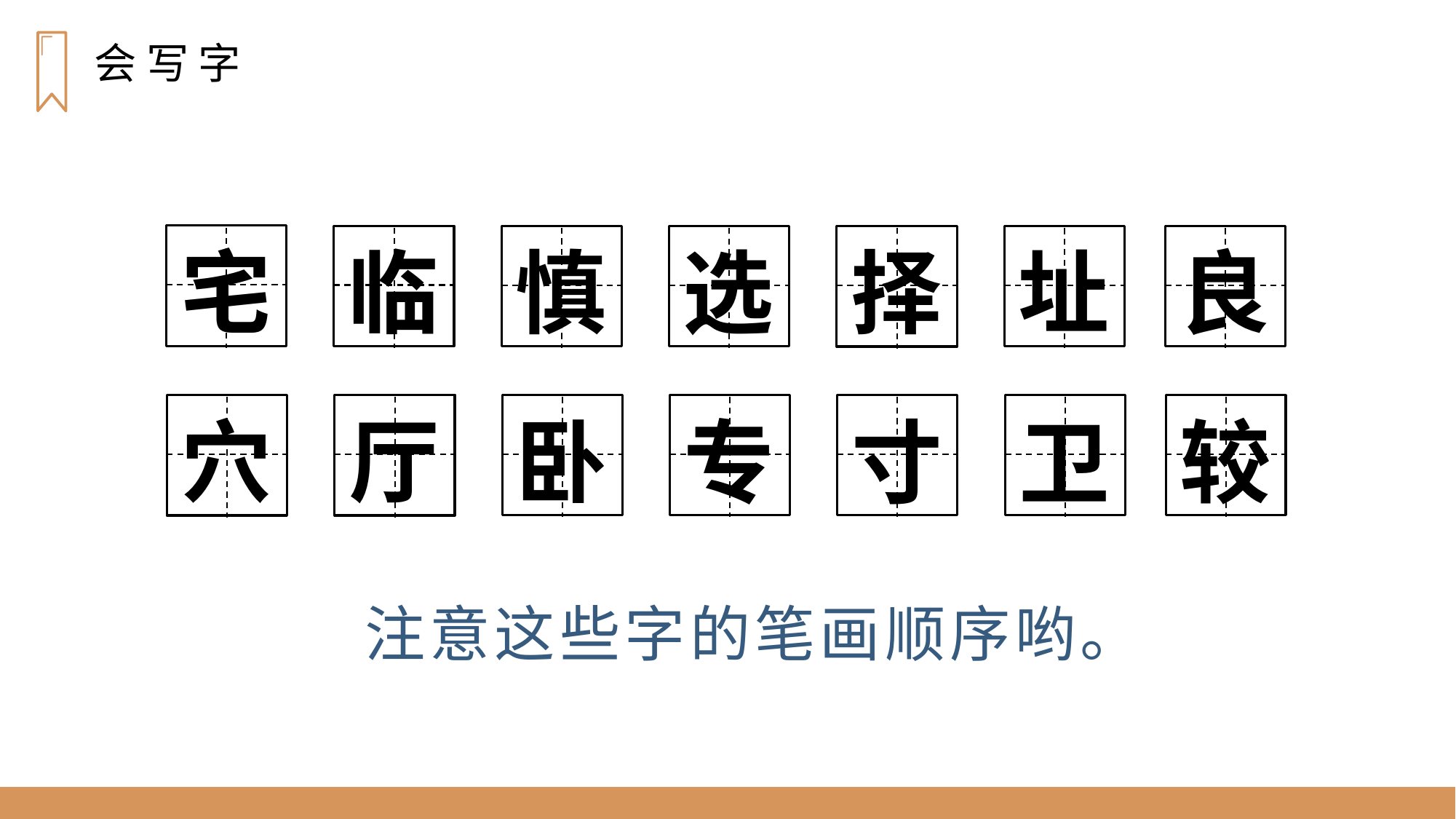

会 写 字

宅

临

慎

选

择

址

良

穴

厅

卧

专

寸

卫

较
注意这些字的笔画顺序哟。